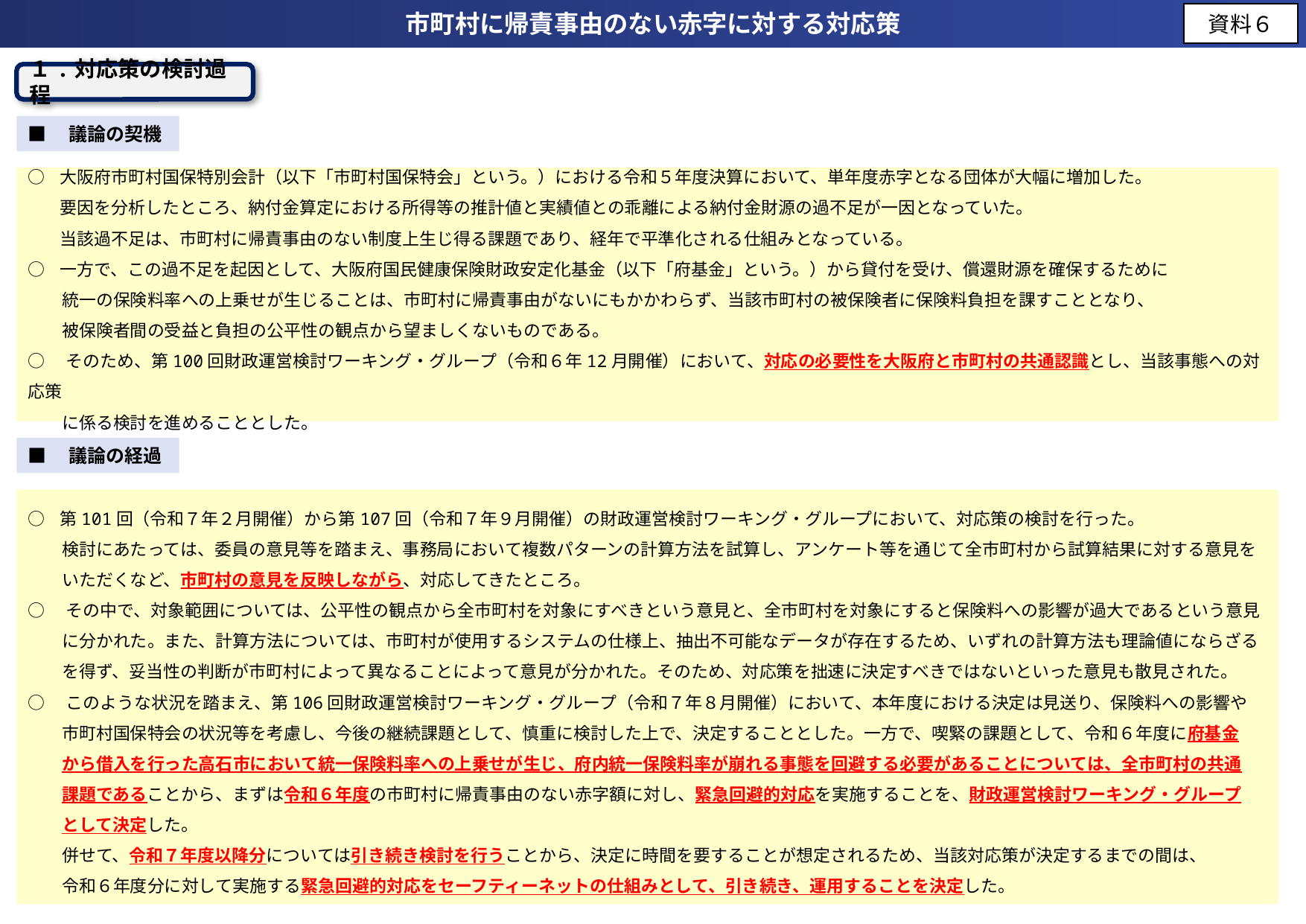

市町村に帰責事由のない赤字に対する対応策
資料６
１.対応策の検討過程
■　議論の契機
○	大阪府市町村国保特別会計（以下「市町村国保特会」という。）における令和５年度決算において、単年度赤字となる団体が大幅に増加した。
	要因を分析したところ、納付金算定における所得等の推計値と実績値との乖離による納付金財源の過不足が一因となっていた。
	当該過不足は、市町村に帰責事由のない制度上生じ得る課題であり、経年で平準化される仕組みとなっている。
○	一方で、この過不足を起因として、大阪府国民健康保険財政安定化基金（以下「府基金」という。）から貸付を受け、償還財源を確保するために
　　統一の保険料率への上乗せが生じることは、市町村に帰責事由がないにもかかわらず、当該市町村の被保険者に保険料負担を課すこととなり、
　　被保険者間の受益と負担の公平性の観点から望ましくないものである。
○　そのため、第100回財政運営検討ワーキング・グループ（令和６年12月開催）において、対応の必要性を大阪府と市町村の共通認識とし、当該事態への対応策
　　に係る検討を進めることとした。
■　議論の経過
○	第101回（令和７年２月開催）から第107回（令和７年９月開催）の財政運営検討ワーキング・グループにおいて、対応策の検討を行った。
　　検討にあたっては、委員の意見等を踏まえ、事務局において複数パターンの計算方法を試算し、アンケート等を通じて全市町村から試算結果に対する意見を
　　いただくなど、市町村の意見を反映しながら、対応してきたところ。
○　その中で、対象範囲については、公平性の観点から全市町村を対象にすべきという意見と、全市町村を対象にすると保険料への影響が過大であるという意見
　　に分かれた。また、計算方法については、市町村が使用するシステムの仕様上、抽出不可能なデータが存在するため、いずれの計算方法も理論値にならざる
　　を得ず、妥当性の判断が市町村によって異なることによって意見が分かれた。そのため、対応策を拙速に決定すべきではないといった意見も散見された。
○　このような状況を踏まえ、第106回財政運営検討ワーキング・グループ（令和７年８月開催）において、本年度における決定は見送り、保険料への影響や
　　市町村国保特会の状況等を考慮し、今後の継続課題として、慎重に検討した上で、決定することとした。一方で、喫緊の課題として、令和６年度に府基金
　　から借入を行った高石市において統一保険料率への上乗せが生じ、府内統一保険料率が崩れる事態を回避する必要があることについては、全市町村の共通
　　課題であることから、まずは令和６年度の市町村に帰責事由のない赤字額に対し、緊急回避的対応を実施することを、財政運営検討ワーキング・グループ
　　として決定した。
　　併せて、令和７年度以降分については引き続き検討を行うことから、決定に時間を要することが想定されるため、当該対応策が決定するまでの間は、
　　令和６年度分に対して実施する緊急回避的対応をセーフティーネットの仕組みとして、引き続き、運用することを決定した。